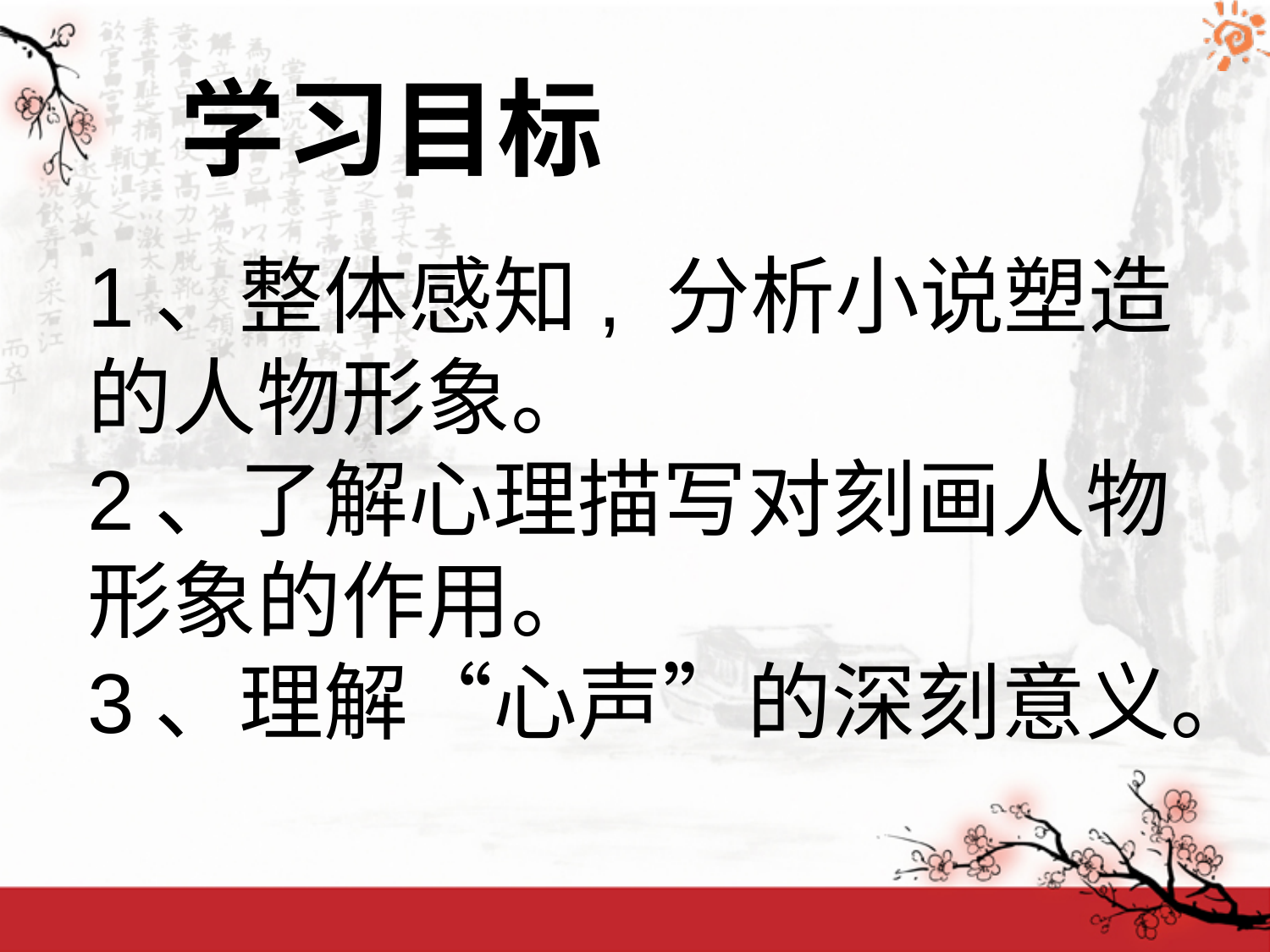

学习目标
1、整体感知, 分析小说塑造的人物形象。
2、了解心理描写对刻画人物形象的作用。
3、理解“心声”的深刻意义。